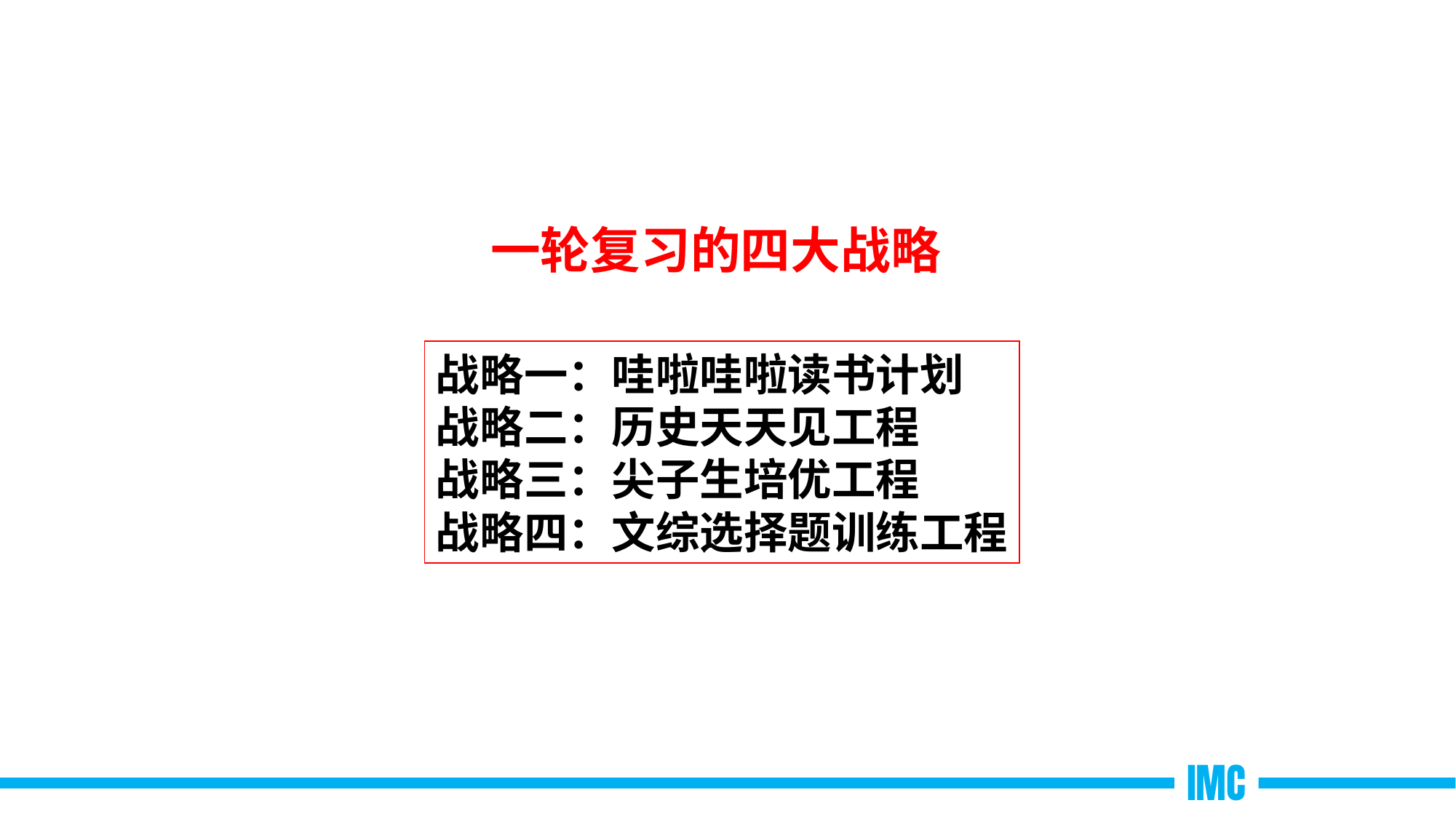

一轮复习的四大战略
战略一：哇啦哇啦读书计划
战略二：历史天天见工程
战略三：尖子生培优工程
战略四：文综选择题训练工程